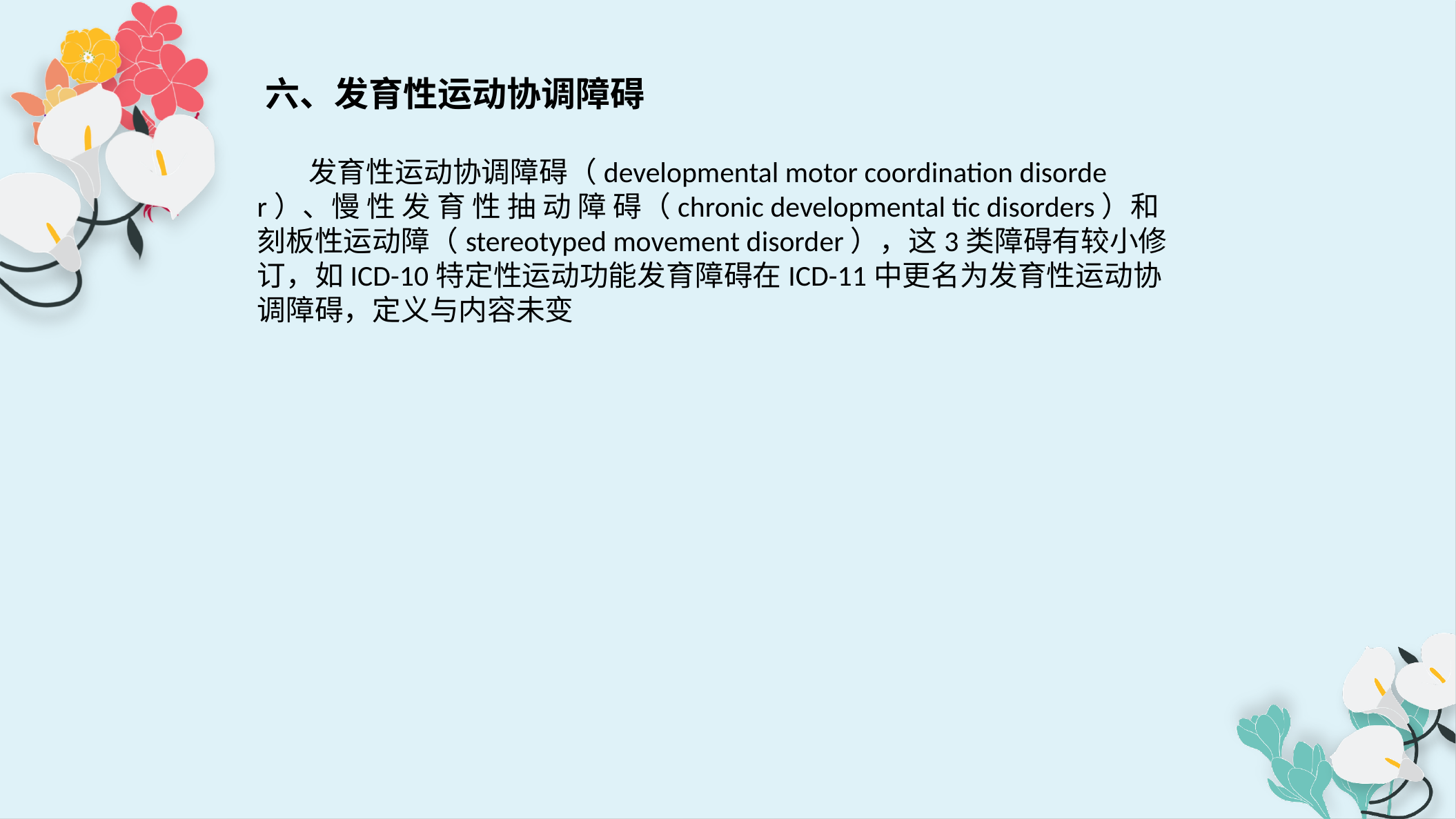

六、发育性运动协调障碍
       发育性运动协调障碍（developmental motor coordination disorder）、慢 性 发 育 性 抽 动 障 碍（chronic developmental tic disorders）和刻板性运动障（stereotyped movement disorder），这3类障碍有较小修订，如ICD-10特定性运动功能发育障碍在ICD-11中更名为发育性运动协调障碍，定义与内容未变